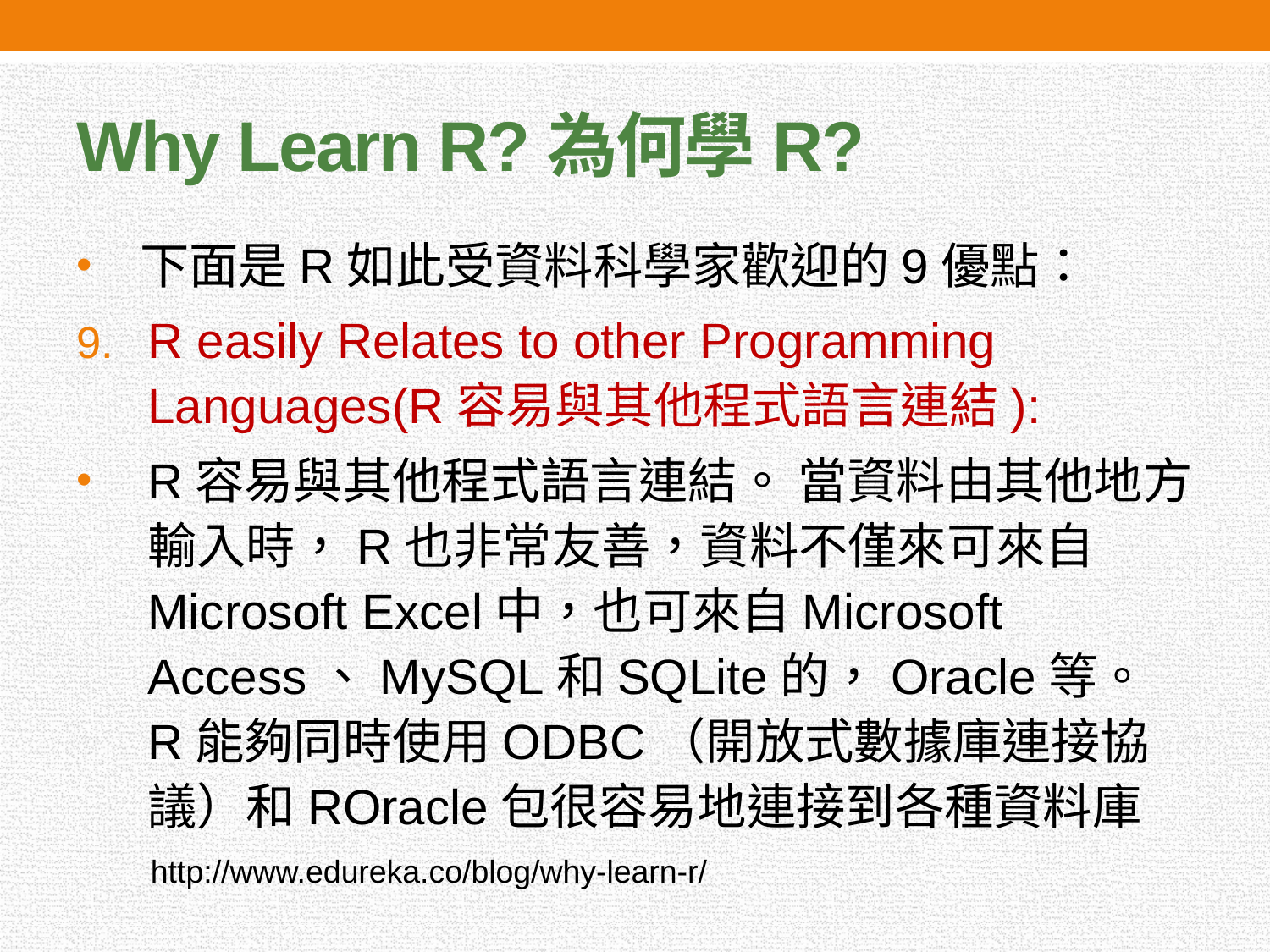

# Why Learn R?為何學R?
下面是R如此受資料科學家歡迎的9優點：
R easily Relates to other Programming Languages(R容易與其他程式語言連結):
R容易與其他程式語言連結。 當資料由其他地方輸入時，R也非常友善，資料不僅來可來自Microsoft Excel中，也可來自Microsoft Access、MySQL和SQLite的，Oracle等。 R能夠同時使用ODBC（開放式數據庫連接協議）和ROracle包很容易地連接到各種資料庫
http://www.edureka.co/blog/why-learn-r/